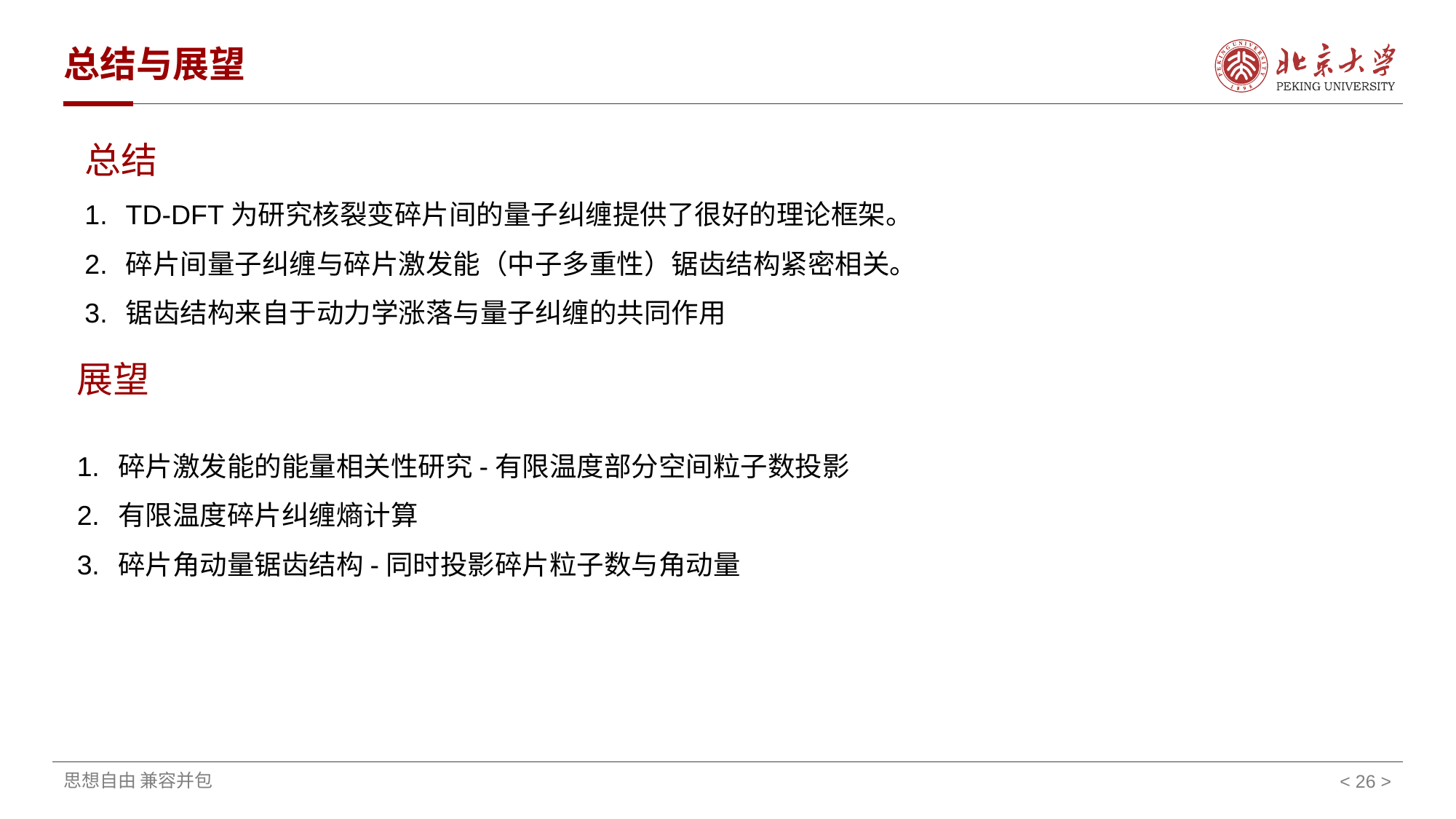

# 总结与展望
总结
TD-DFT为研究核裂变碎片间的量子纠缠提供了很好的理论框架。
碎片间量子纠缠与碎片激发能（中子多重性）锯齿结构紧密相关。
锯齿结构来自于动力学涨落与量子纠缠的共同作用

展望

碎片激发能的能量相关性研究-有限温度部分空间粒子数投影
有限温度碎片纠缠熵计算
碎片角动量锯齿结构-同时投影碎片粒子数与角动量
< 26 >